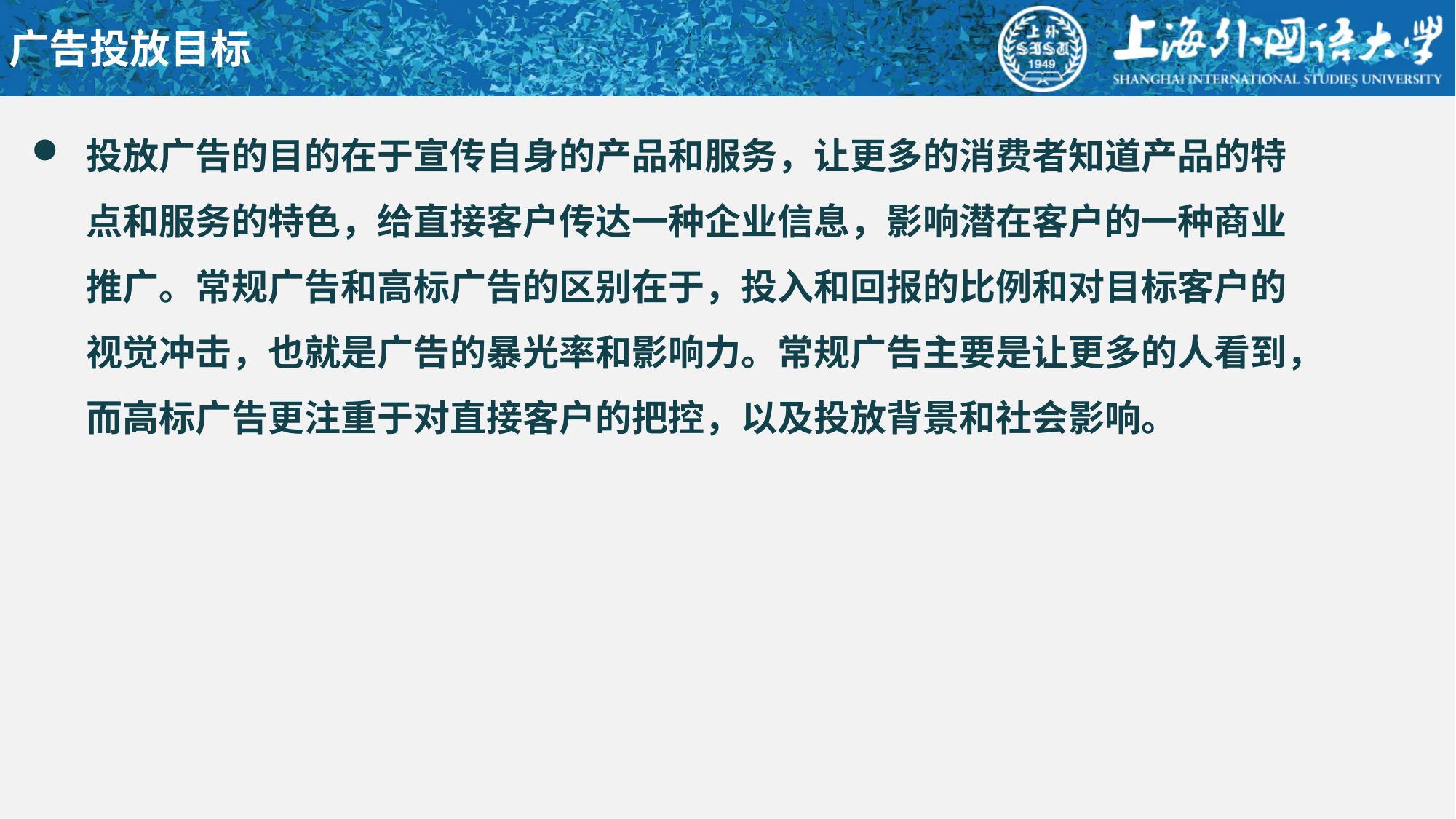

# 广告投放目标
投放广告的目的在于宣传自身的产品和服务，让更多的消费者知道产品的特点和服务的特色，给直接客户传达一种企业信息，影响潜在客户的一种商业推广。常规广告和高标广告的区别在于，投入和回报的比例和对目标客户的视觉冲击，也就是广告的暴光率和影响力。常规广告主要是让更多的人看到，而高标广告更注重于对直接客户的把控，以及投放背景和社会影响。